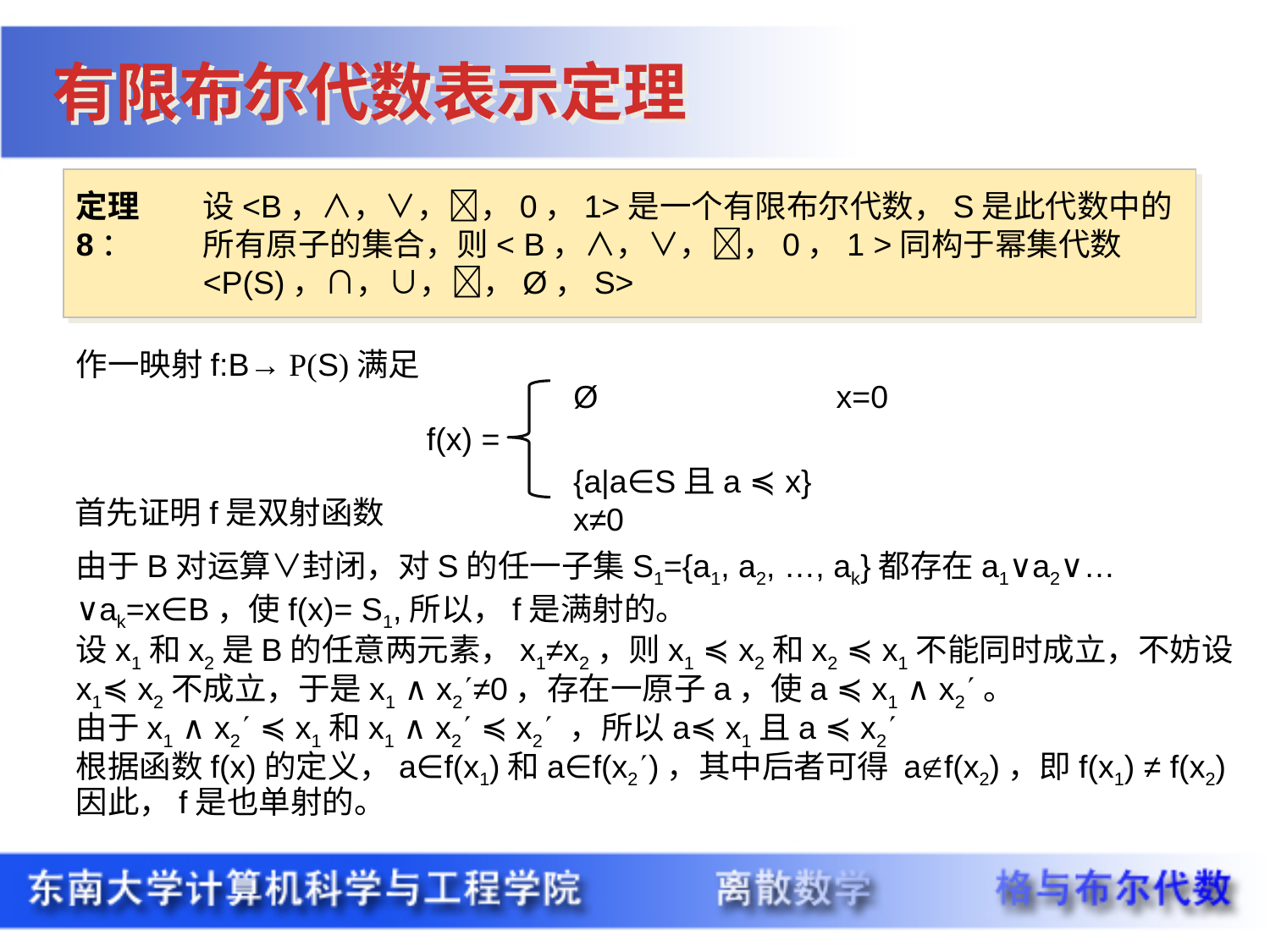

有限布尔代数表示定理

定理8：
设<B，∧，∨，′，0，1>是一个有限布尔代数，S是此代数中的所有原子的集合，则< B，∧，∨，′，0，1 >同构于幂集代数<P(S)，∩，∪，¬，Ø，S>
作一映射f:B→ P(S)满足

Ø		 x=0

f(x) =
{a|a∈S且a ≼ x}  	 x≠0
首先证明f是双射函数
由于B对运算∨封闭，对S的任一子集S1={a1, a2, …, ak}都存在a1∨a2∨…∨ak=x∈B，使f(x)= S1,所以，f是满射的。
设x1和x2是B的任意两元素，x1≠x2，则x1 ≼ x2和x2 ≼ x1不能同时成立，不妨设x1≼ x2不成立，于是x1 ∧ x2′≠0，存在一原子a，使a ≼ x1 ∧ x2′。
由于x1 ∧ x2′ ≼ x1和x1 ∧ x2′ ≼ x2′ ，所以a≼ x1且a ≼ x2′
根据函数f(x)的定义，a∈f(x1)和a∈f(x2′)，其中后者可得 a∉f(x2)，即f(x1) ≠ f(x2)
因此，f是也单射的。